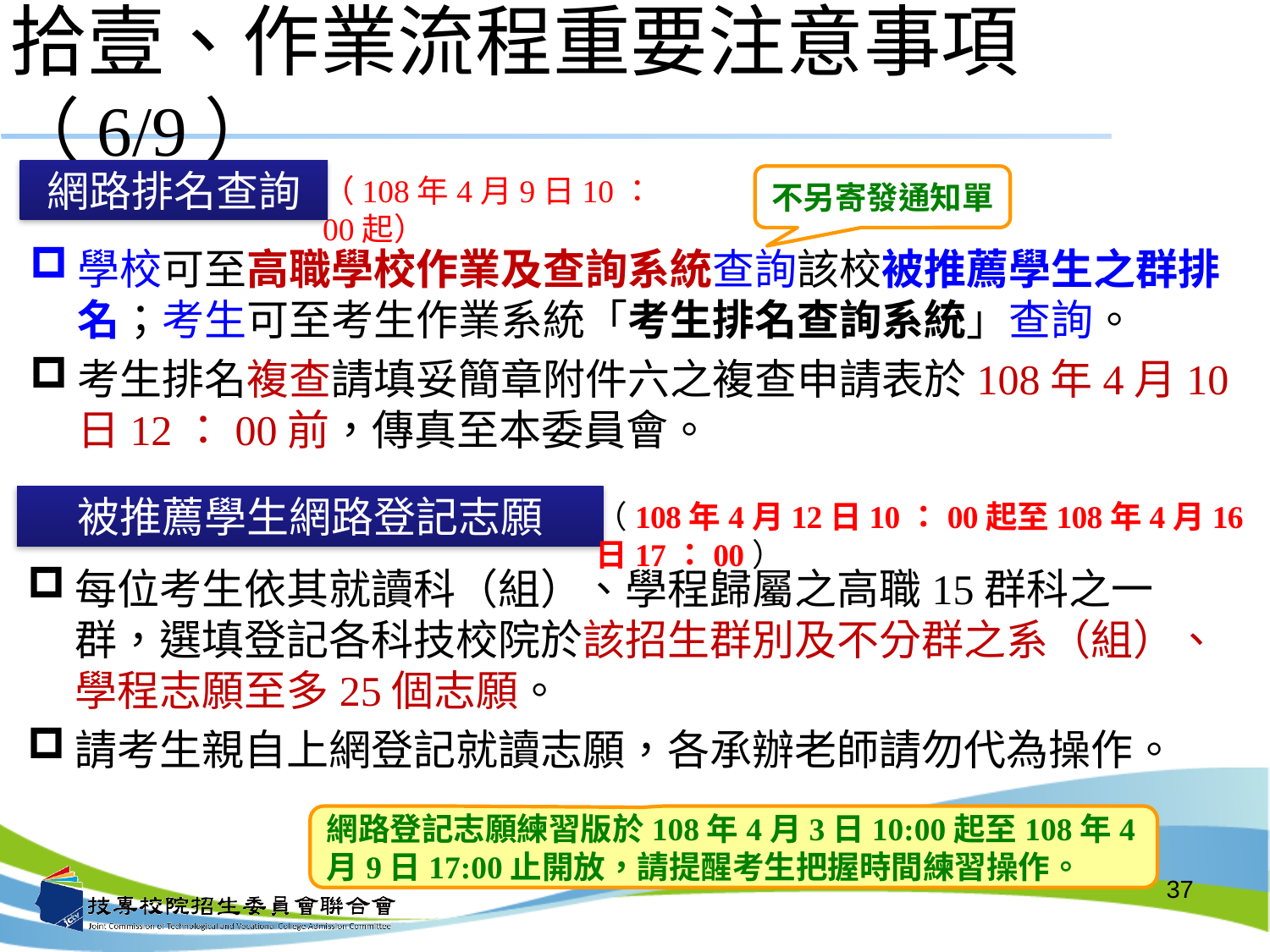

# 拾壹、作業流程重要注意事項（6/9）
網路排名查詢
（108年4月9日10：00起）
不另寄發通知單
學校可至高職學校作業及查詢系統查詢該校被推薦學生之群排名；考生可至考生作業系統「考生排名查詢系統」查詢。
考生排名複查請填妥簡章附件六之複查申請表於108年4月10日12：00前，傳真至本委員會。
被推薦學生網路登記志願
（108年4月12日10：00起至108年4月16日17：00）
每位考生依其就讀科（組）、學程歸屬之高職15群科之一群，選填登記各科技校院於該招生群別及不分群之系（組）、學程志願至多25個志願。
請考生親自上網登記就讀志願，各承辦老師請勿代為操作。
網路登記志願練習版於108年4月3日10:00起至108年4月9日17:00止開放，請提醒考生把握時間練習操作。
37